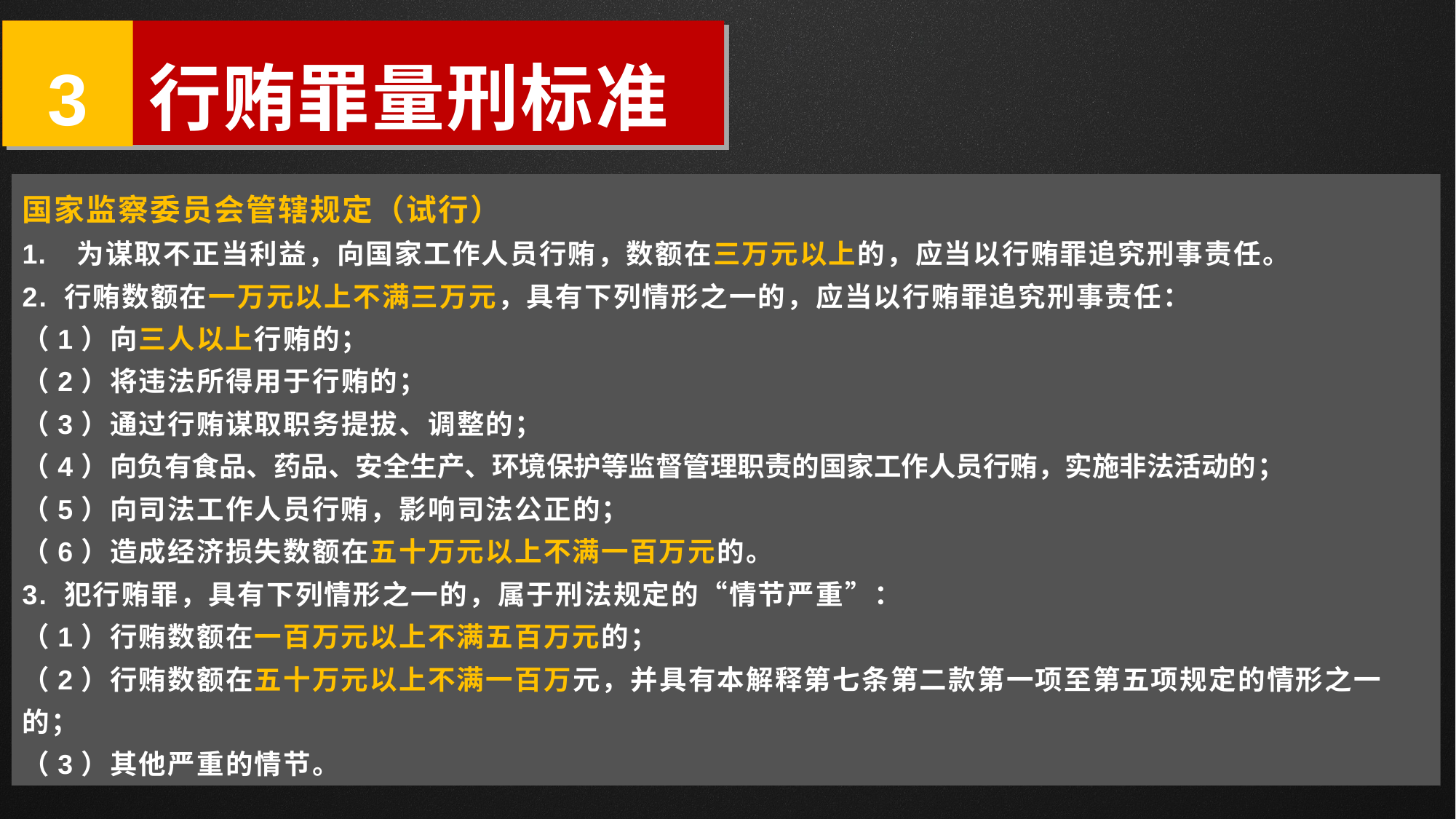

3
     行贿罪量刑标准
国家监察委员会管辖规定（试行）
为谋取不正当利益，向国家工作人员行贿，数额在三万元以上的，应当以行贿罪追究刑事责任。
2. 行贿数额在一万元以上不满三万元，具有下列情形之一的，应当以行贿罪追究刑事责任：
（1）向三人以上行贿的；
（2）将违法所得用于行贿的；
（3）通过行贿谋取职务提拔、调整的；
（4）向负有食品、药品、安全生产、环境保护等监督管理职责的国家工作人员行贿，实施非法活动的；
（5）向司法工作人员行贿，影响司法公正的；
（6）造成经济损失数额在五十万元以上不满一百万元的。
3. 犯行贿罪，具有下列情形之一的，属于刑法规定的“情节严重”：
（1）行贿数额在一百万元以上不满五百万元的；
（2）行贿数额在五十万元以上不满一百万元，并具有本解释第七条第二款第一项至第五项规定的情形之一的；
（3）其他严重的情节。